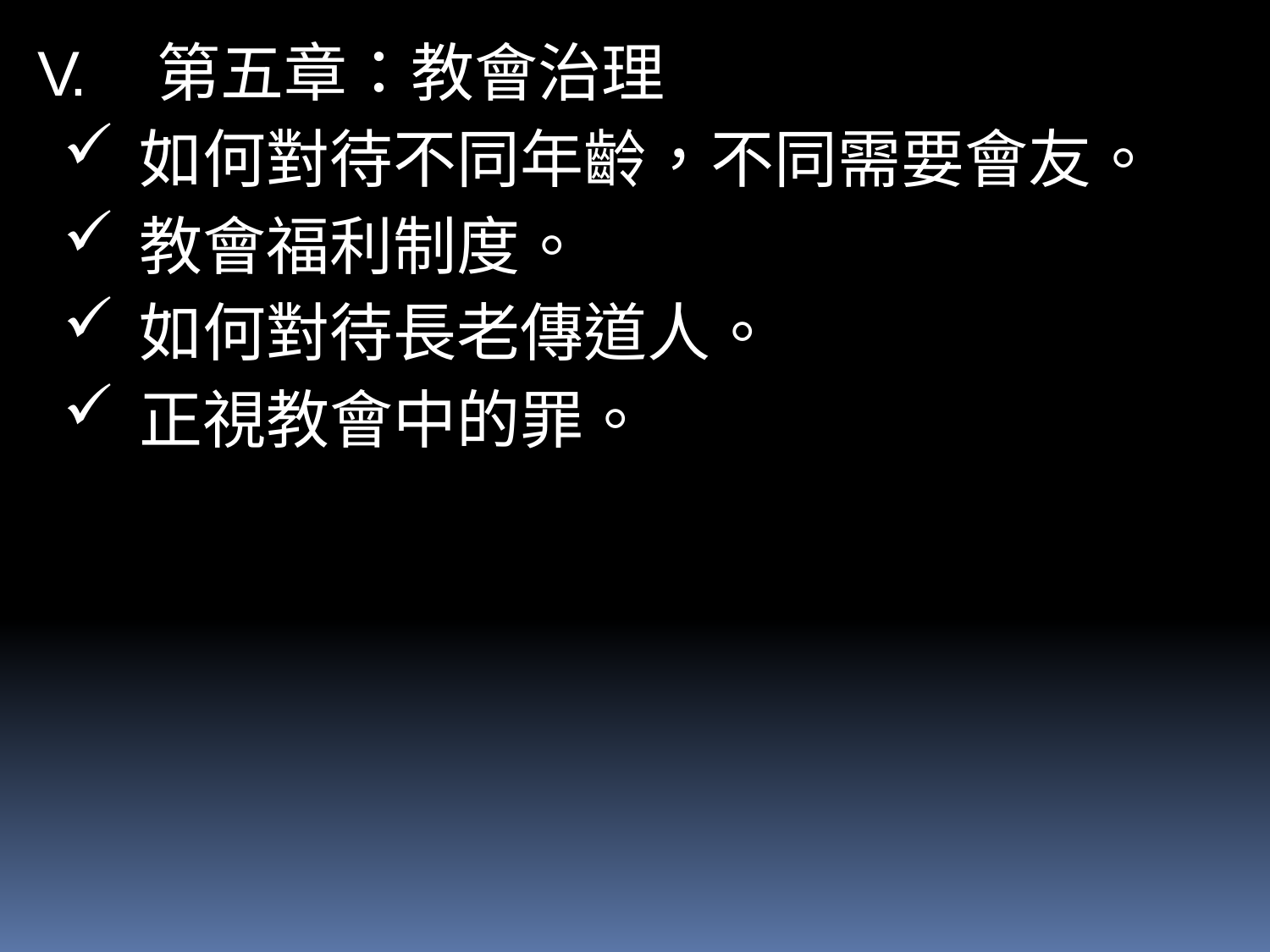

第五章：教會治理
如何對待不同年齡，不同需要會友。
教會福利制度。
如何對待長老傳道人。
正視教會中的罪。